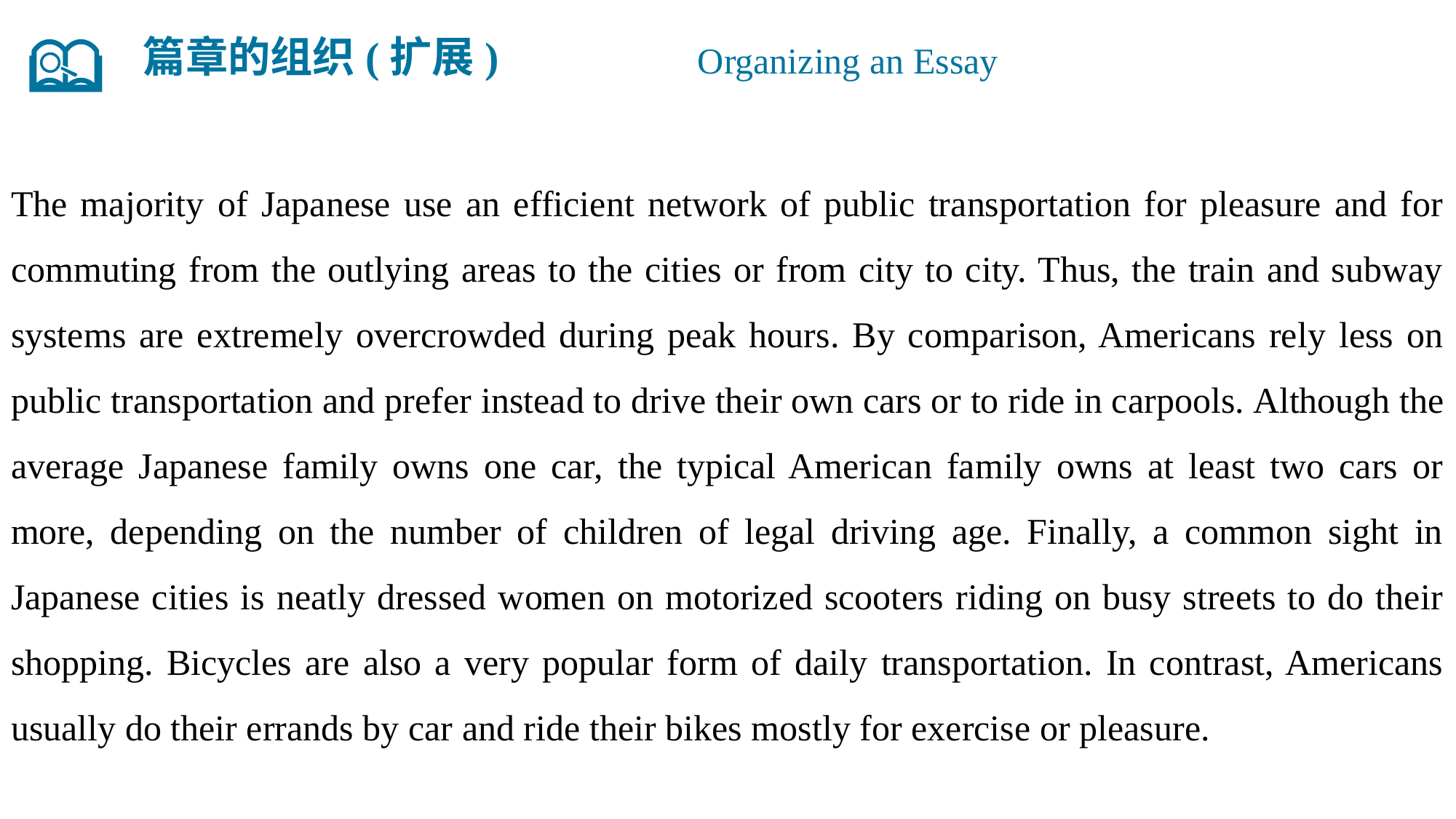

篇章的组织(扩展)
Organizing an Essay
The majority of Japanese use an efficient network of public transportation for pleasure and for commuting from the outlying areas to the cities or from city to city. Thus, the train and subway systems are extremely overcrowded during peak hours. By comparison, Americans rely less on public transportation and prefer instead to drive their own cars or to ride in carpools. Although the average Japanese family owns one car, the typical American family owns at least two cars or more, depending on the number of children of legal driving age. Finally, a common sight in Japanese cities is neatly dressed women on motorized scooters riding on busy streets to do their shopping. Bicycles are also a very popular form of daily transportation. In contrast, Americans usually do their errands by car and ride their bikes mostly for exercise or pleasure.